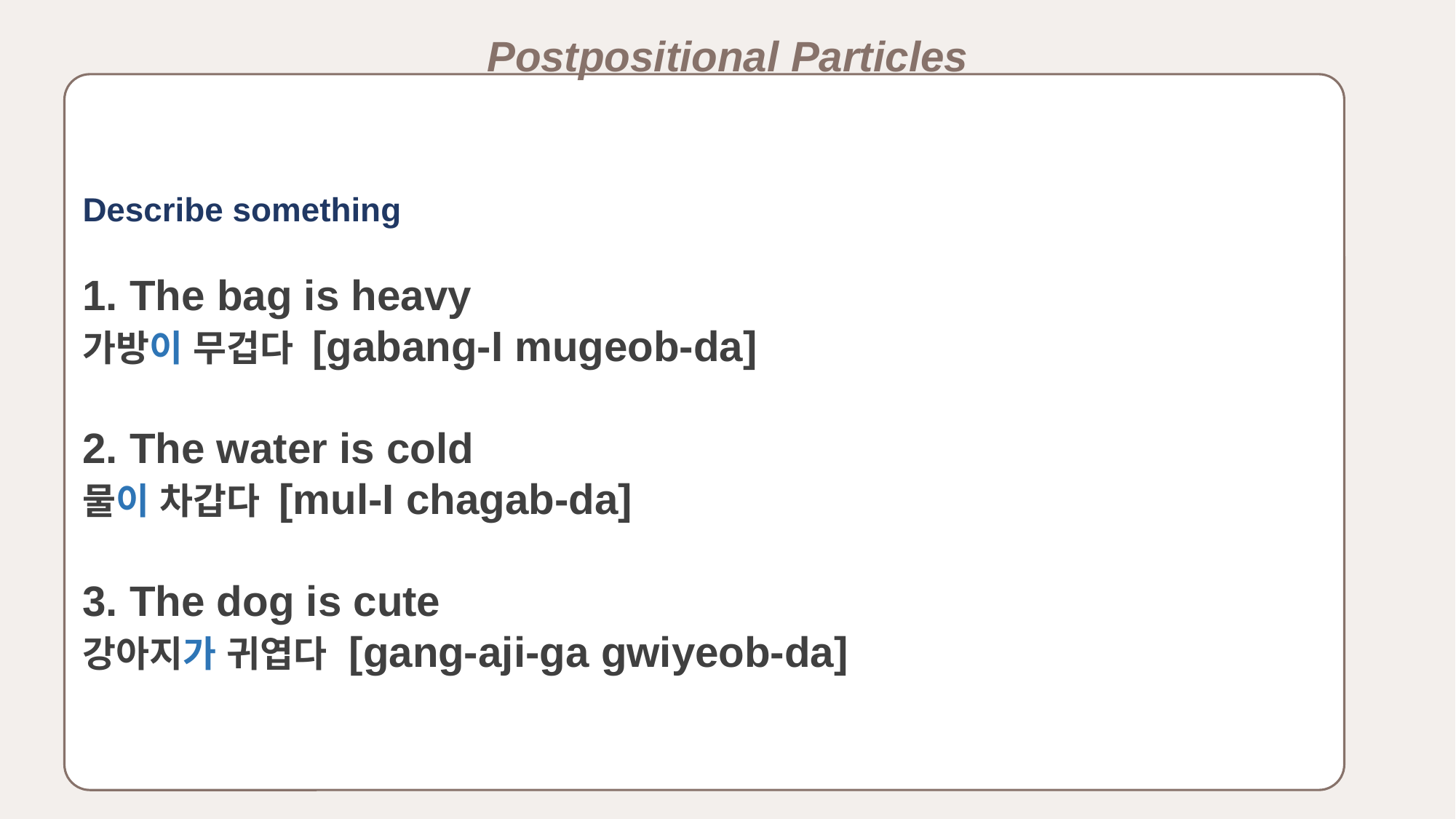

Postpositional Particles

Describe something

1. The bag is heavy
가방이 무겁다 [gabang-I mugeob-da]

2. The water is cold
물이 차갑다 [mul-I chagab-da]

3. The dog is cute
강아지가 귀엽다 [gang-aji-ga gwiyeob-da]